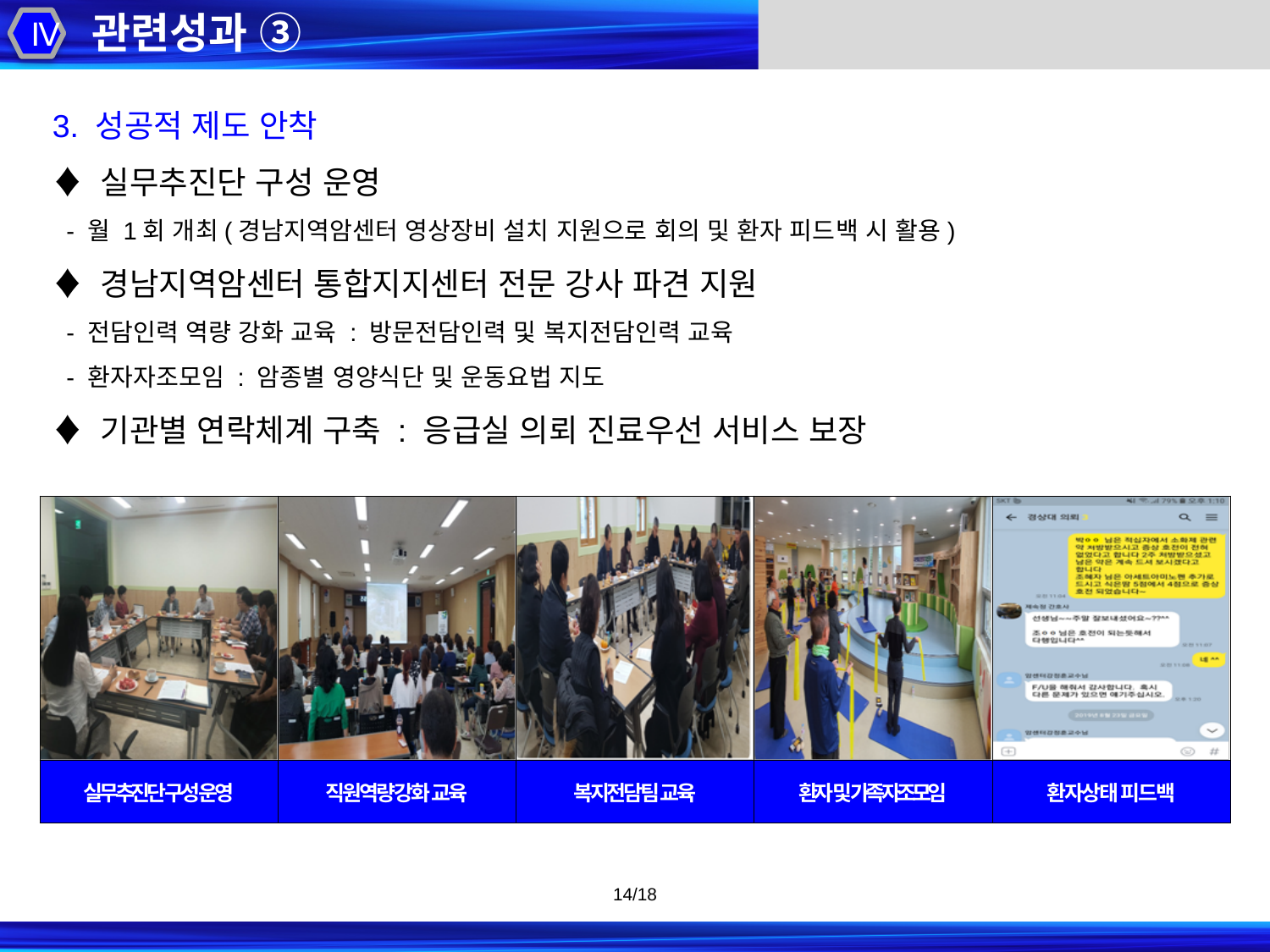

관련성과 ③

Ⅳ
3. 성공적 제도 안착
♦ 실무추진단 구성 운영
  - 월 1회 개최(경남지역암센터 영상장비 설치 지원으로 회의 및 환자 피드백 시 활용)
♦ 경남지역암센터 통합지지센터 전문 강사 파견 지원
  - 전담인력 역량 강화 교육 : 방문전담인력 및 복지전담인력 교육
  - 환자자조모임 : 암종별 영양식단 및 운동요법 지도
♦ 기관별 연락체계 구축 : 응급실 의뢰 진료우선 서비스 보장
|  |  |  |  |  |
| --- | --- | --- | --- | --- |
| 실무추진단 구성 운영 | 직원역량강화 교육 | 복지전담팀 교육 | 환자 및 가족 자조모임 | 환자상태 피드백 |
14/18